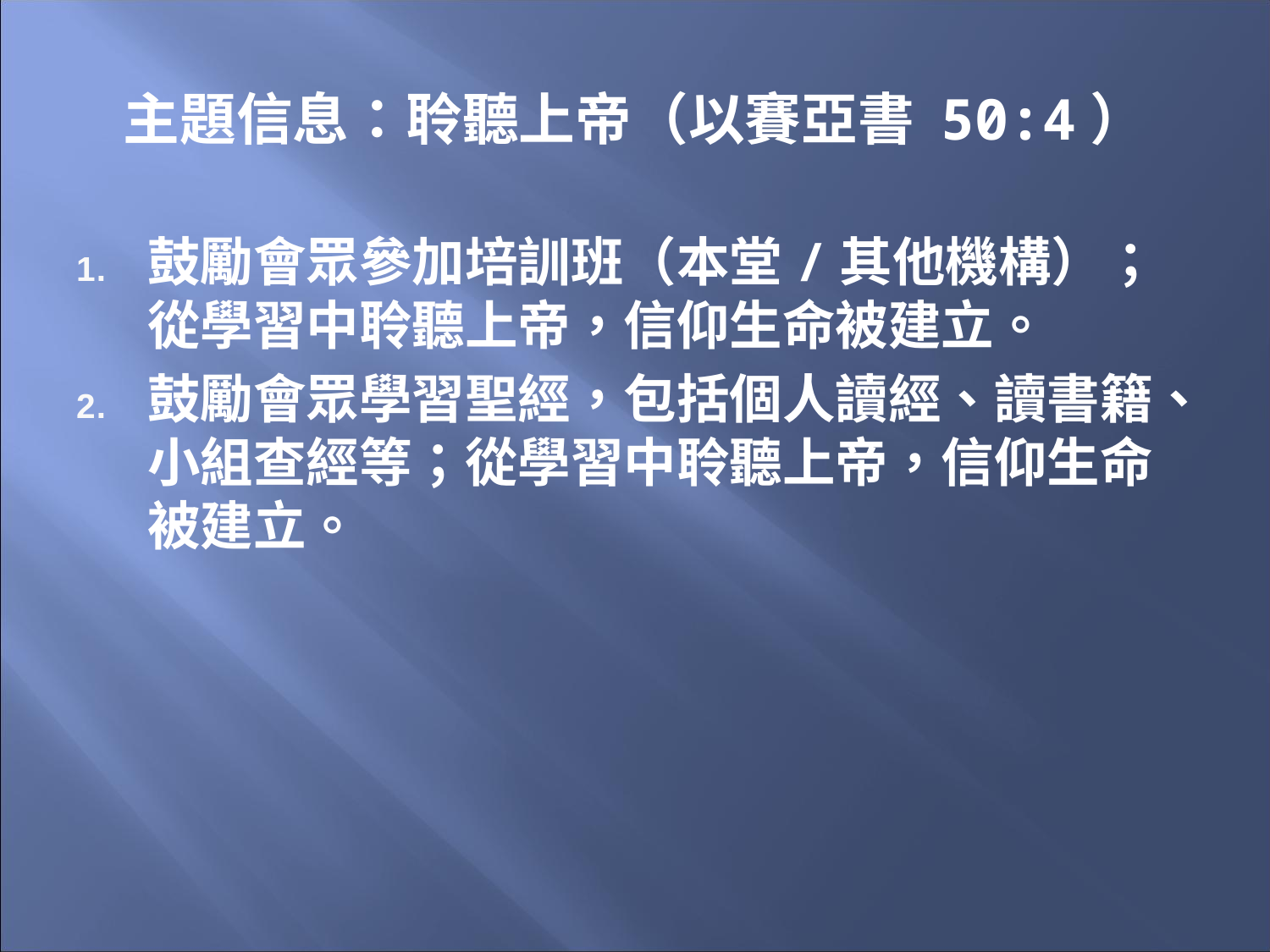

# 主題信息：聆聽上帝（以賽亞書 50:4）
鼓勵會眾參加培訓班（本堂/其他機構）；從學習中聆聽上帝，信仰生命被建立。
鼓勵會眾學習聖經，包括個人讀經、讀書籍、小組查經等；從學習中聆聽上帝，信仰生命被建立。